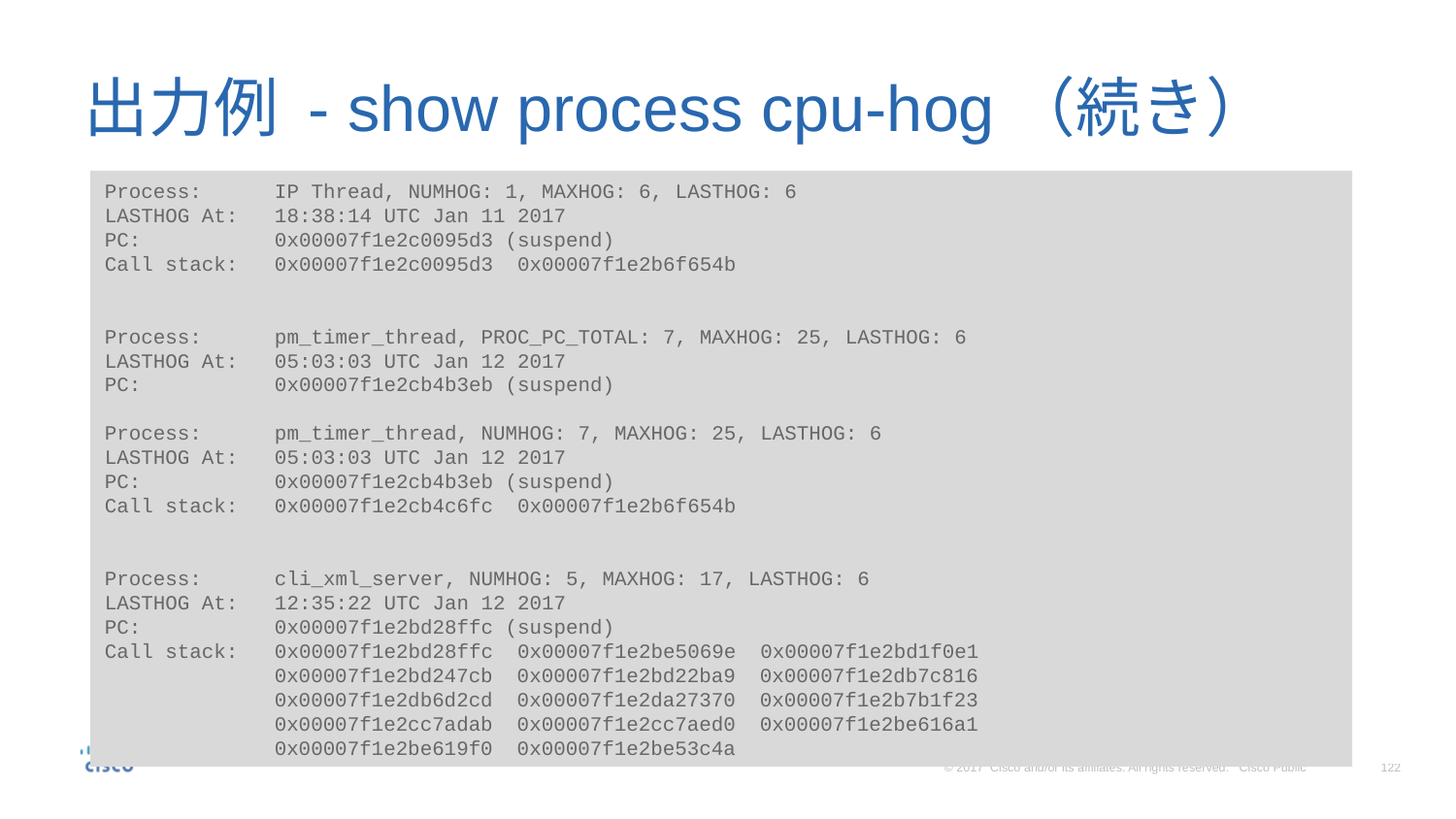

# 出力例 - show process cpu-hog（続き）
Process:      IP Thread, NUMHOG: 1, MAXHOG: 6, LASTHOG: 6
LASTHOG At:   18:38:14 UTC Jan 11 2017
PC:           0x00007f1e2c0095d3 (suspend)
Call stack:   0x00007f1e2c0095d3  0x00007f1e2b6f654b

Process:      pm_timer_thread, PROC_PC_TOTAL: 7, MAXHOG: 25, LASTHOG: 6
LASTHOG At:   05:03:03 UTC Jan 12 2017
PC:           0x00007f1e2cb4b3eb (suspend)

Process:      pm_timer_thread, NUMHOG: 7, MAXHOG: 25, LASTHOG: 6
LASTHOG At:   05:03:03 UTC Jan 12 2017
PC:           0x00007f1e2cb4b3eb (suspend)
Call stack:   0x00007f1e2cb4c6fc  0x00007f1e2b6f654b

Process:      cli_xml_server, NUMHOG: 5, MAXHOG: 17, LASTHOG: 6
LASTHOG At:   12:35:22 UTC Jan 12 2017
PC:           0x00007f1e2bd28ffc (suspend)
Call stack:   0x00007f1e2bd28ffc  0x00007f1e2be5069e  0x00007f1e2bd1f0e1
              0x00007f1e2bd247cb  0x00007f1e2bd22ba9  0x00007f1e2db7c816
              0x00007f1e2db6d2cd  0x00007f1e2da27370  0x00007f1e2b7b1f23
              0x00007f1e2cc7adab  0x00007f1e2cc7aed0  0x00007f1e2be616a1
              0x00007f1e2be619f0  0x00007f1e2be53c4a